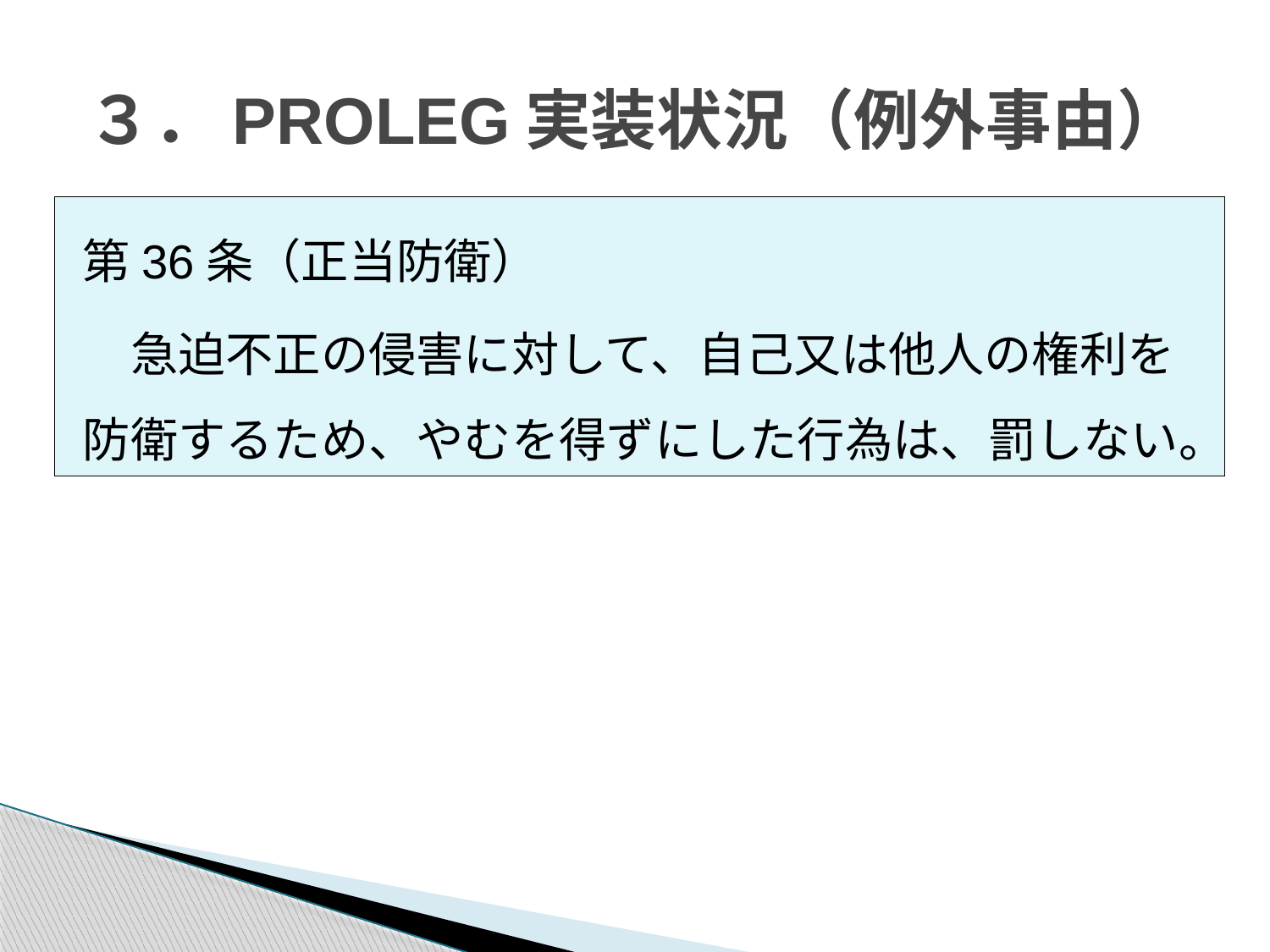

# ３．PROLEG実装状況（例外事由）
第36条（正当防衛）
　急迫不正の侵害に対して、自己又は他人の権利を防衛するため、やむを得ずにした行為は、罰しない。